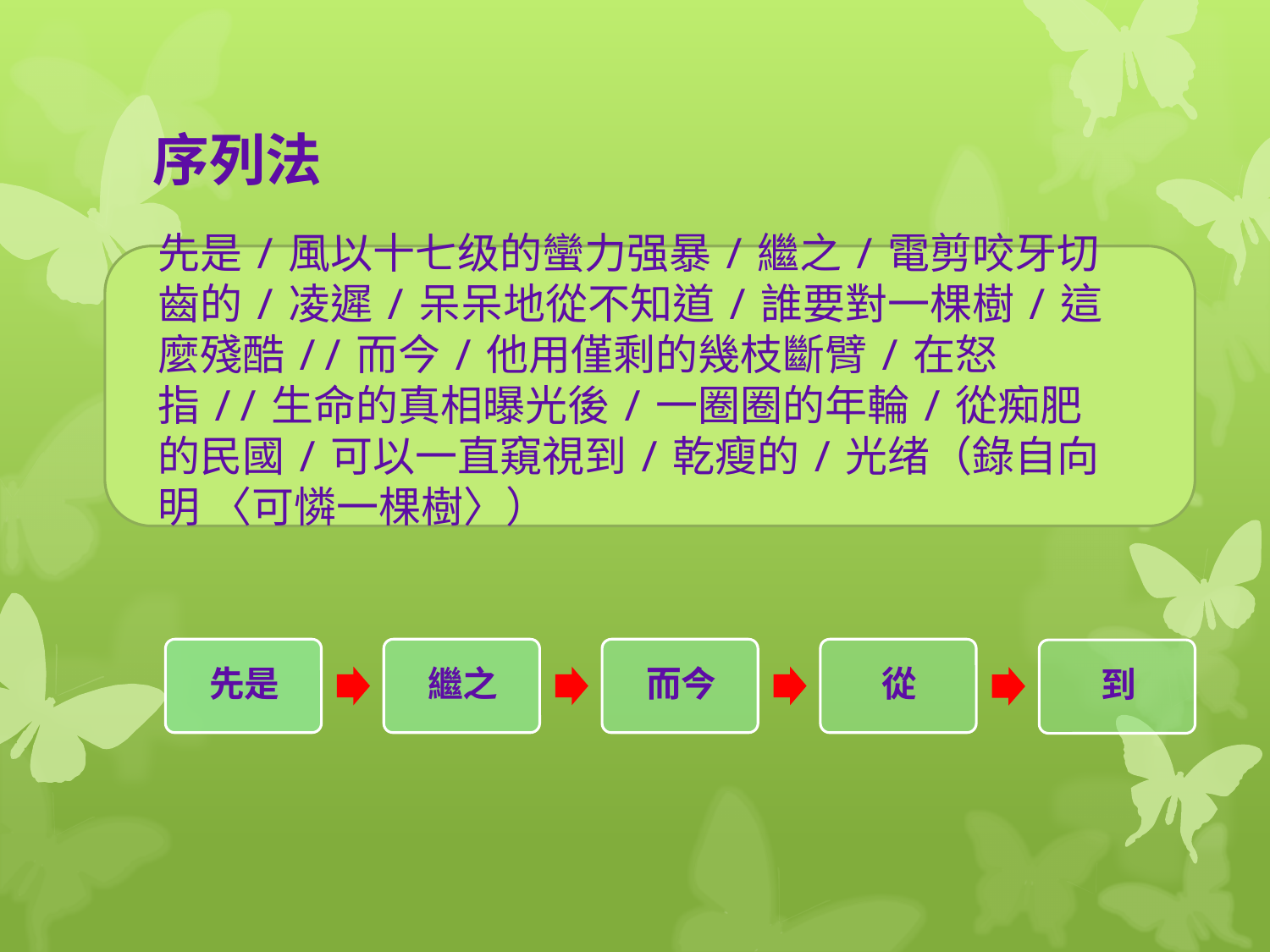

# 序列法
先是/風以十七级的蠻力强暴/繼之/電剪咬牙切齒的/凌遲/呆呆地從不知道/誰要對一棵樹/這麼殘酷//而今/他用僅剩的幾枝斷臂/在怒指//生命的真相曝光後/一圈圈的年輪/從痴肥的民國/可以一直窺視到/乾瘦的/光绪（錄自向明 〈可憐一棵樹〉）

先是

繼之

而今

從

到